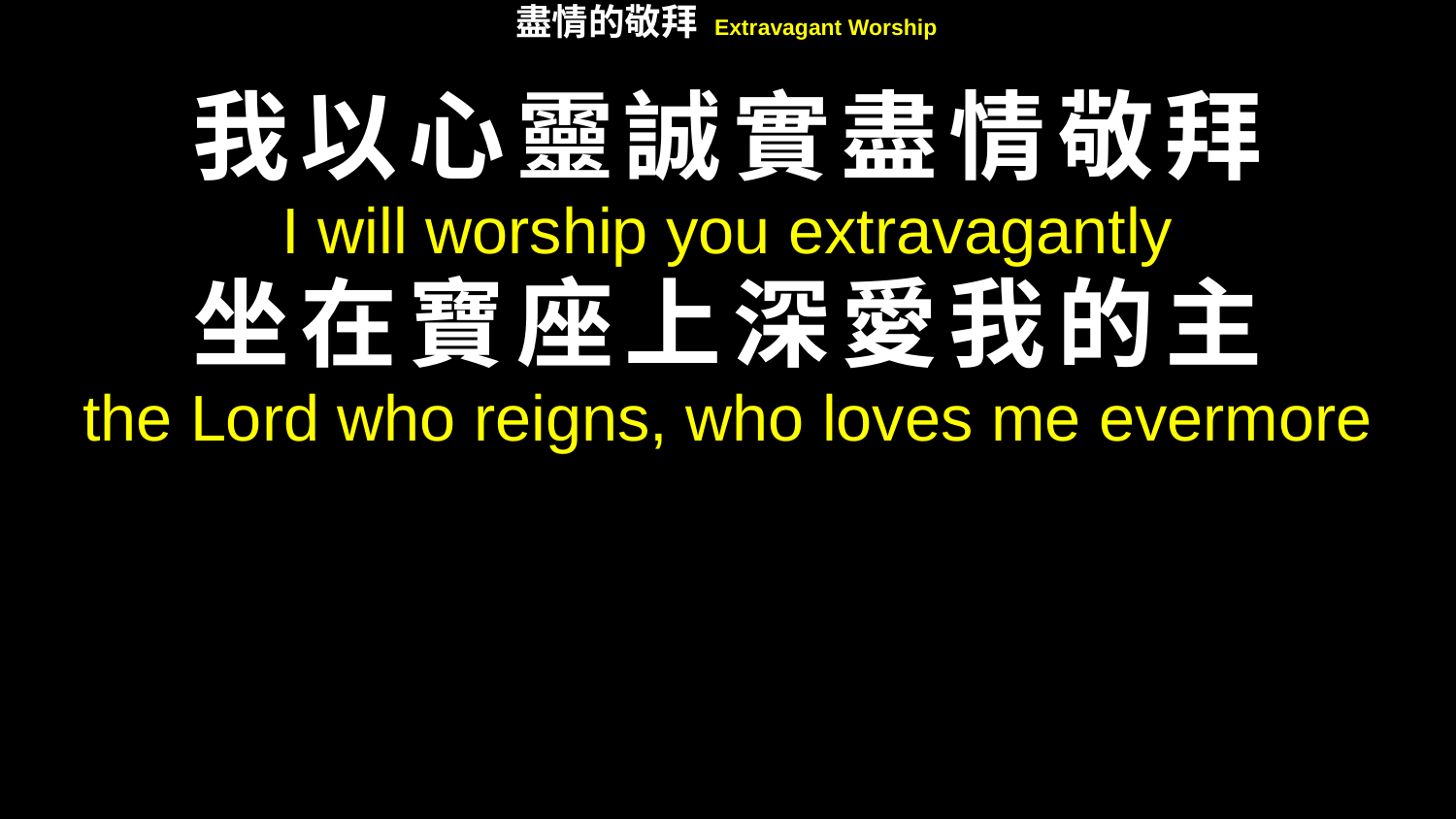

我以心靈誠實盡情敬拜
I will worship you extravagantly
坐在寶座上深愛我的主
the Lord who reigns, who loves me evermore

盡情的敬拜 Extravagant Worship